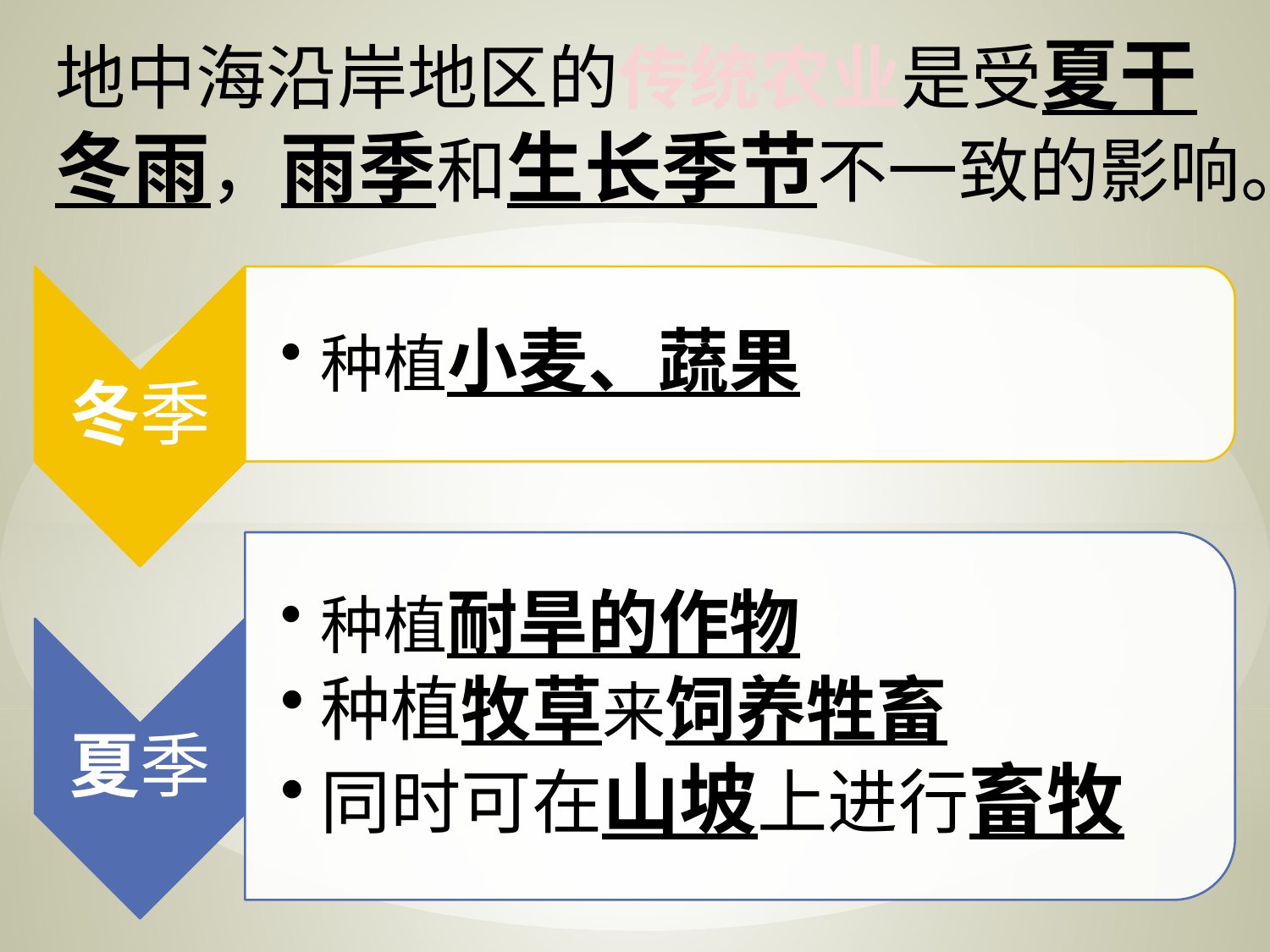

地中海沿岸地区的传统农业是受夏干 冬雨，雨季和生长季节不一致的影响。
冬季
种植小麦、蔬果
夏季
种植耐旱的作物
种植牧草来饲养牲畜
同时可在山坡上进行畜牧